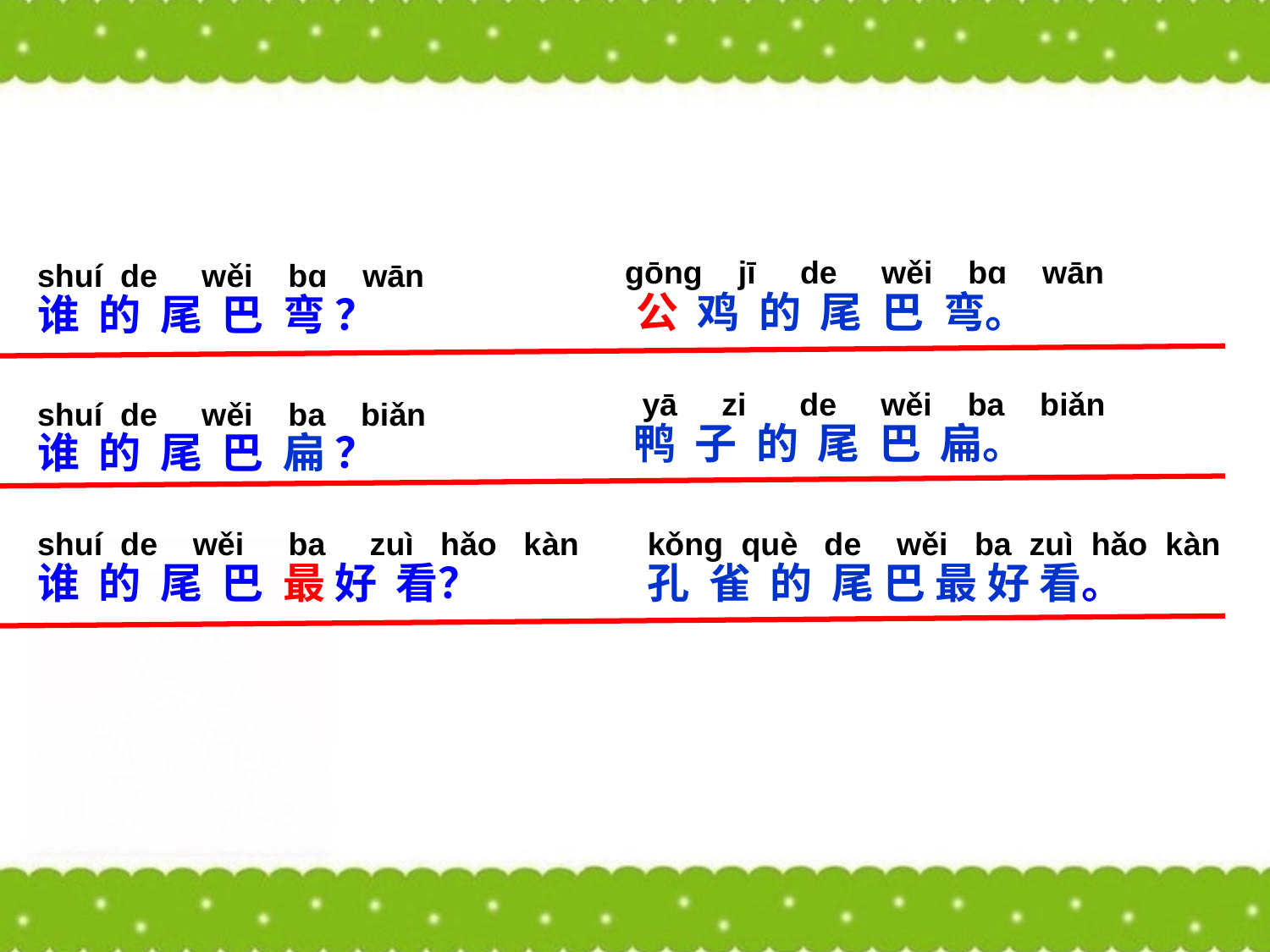

gōng    jī     de     wěi    bɑ    wān
   公  鸡  的  尾  巴  弯。
shuí  de     wěi    bɑ    wān
谁  的  尾  巴  弯 ？
 yā     zi      de     wěi    ba    biǎn
鸭  子  的  尾  巴  扁。
shuí  de     wěi    ba    biǎn
谁  的  尾  巴  扁 ？
shuí  de    wěi     ba     zuì   hǎo   kàn
谁  的  尾  巴  最 好  看？
kǒng  què   de    wěi   ba  zuì  hǎo  kàn
孔  雀  的  尾 巴 最 好 看。